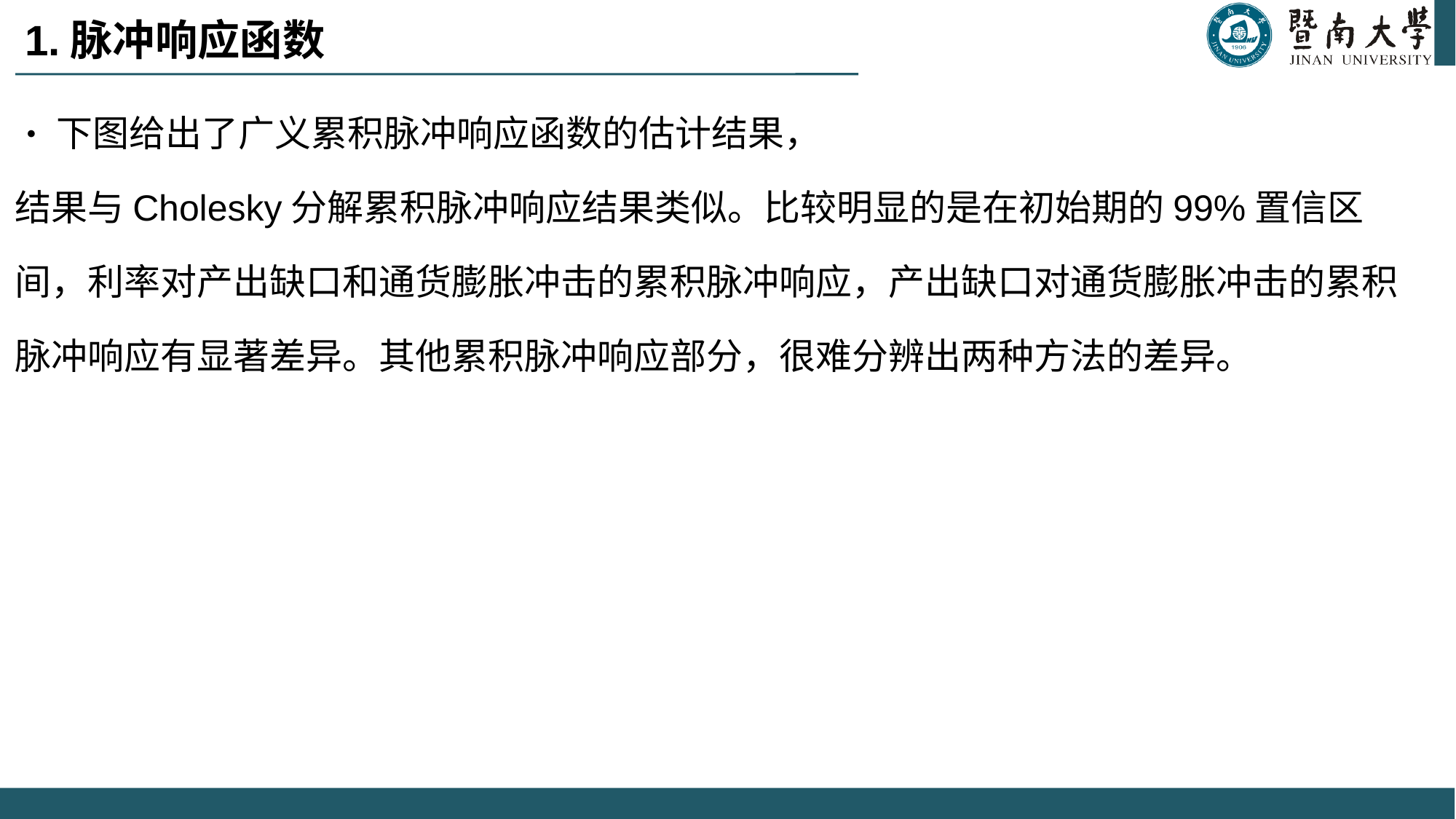

# 1.脉冲响应函数
•下图给出了广义累积脉冲响应函数的估计结果，
结果与Cholesky分解累积脉冲响应结果类似。比较明显的是在初始期的99%置信区间，利率对产出缺口和通货膨胀冲击的累积脉冲响应，产出缺口对通货膨胀冲击的累积脉冲响应有显著差异。其他累积脉冲响应部分，很难分辨出两种方法的差异。